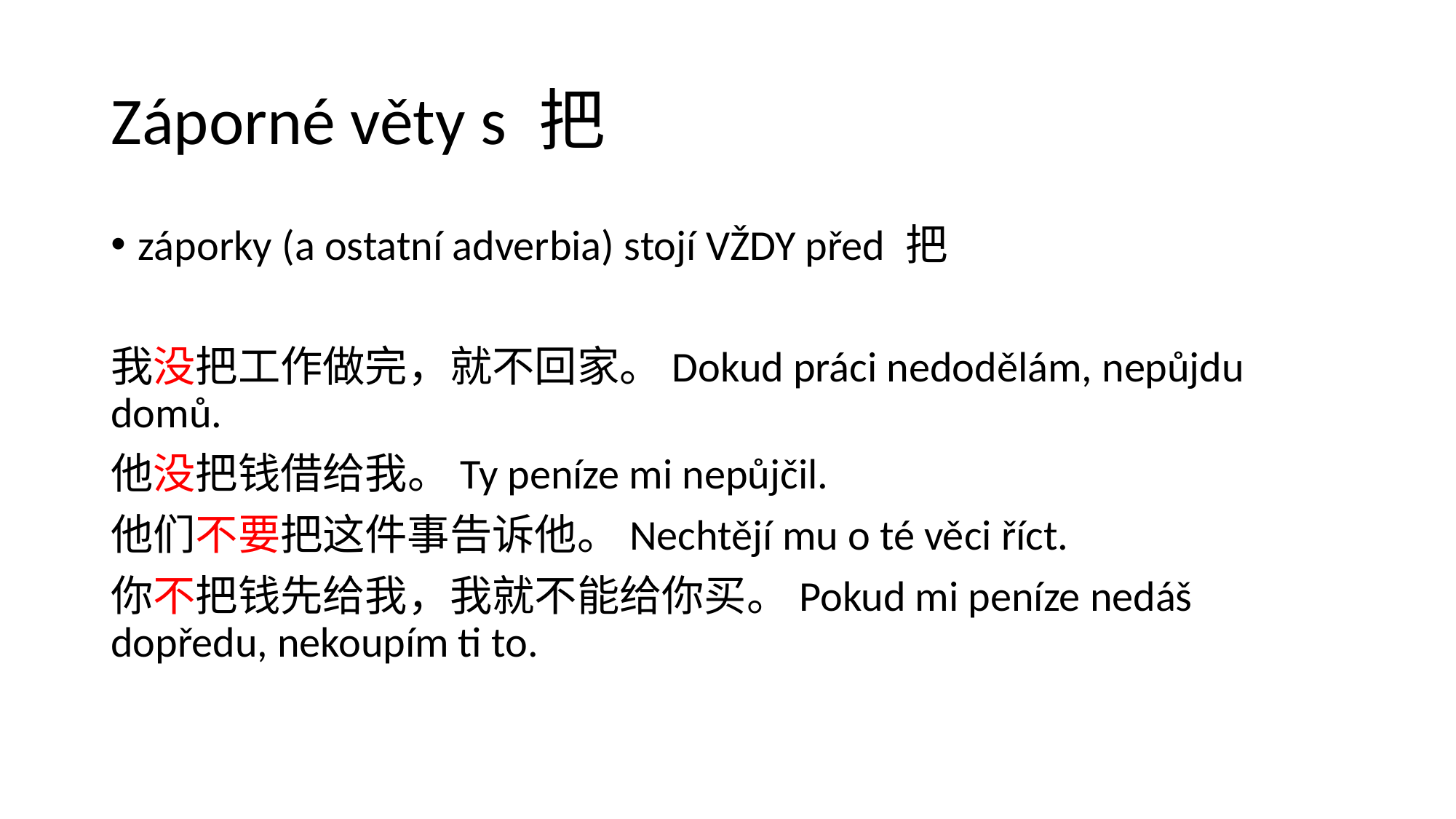

# Záporné věty s 把
záporky (a ostatní adverbia) stojí VŽDY před 把

我没把工作做完，就不回家。Dokud práci nedodělám, nepůjdu domů.
他没把钱借给我。Ty peníze mi nepůjčil.
他们不要把这件事告诉他。Nechtějí mu o té věci říct.
你不把钱先给我，我就不能给你买。Pokud mi peníze nedáš dopředu, nekoupím ti to.